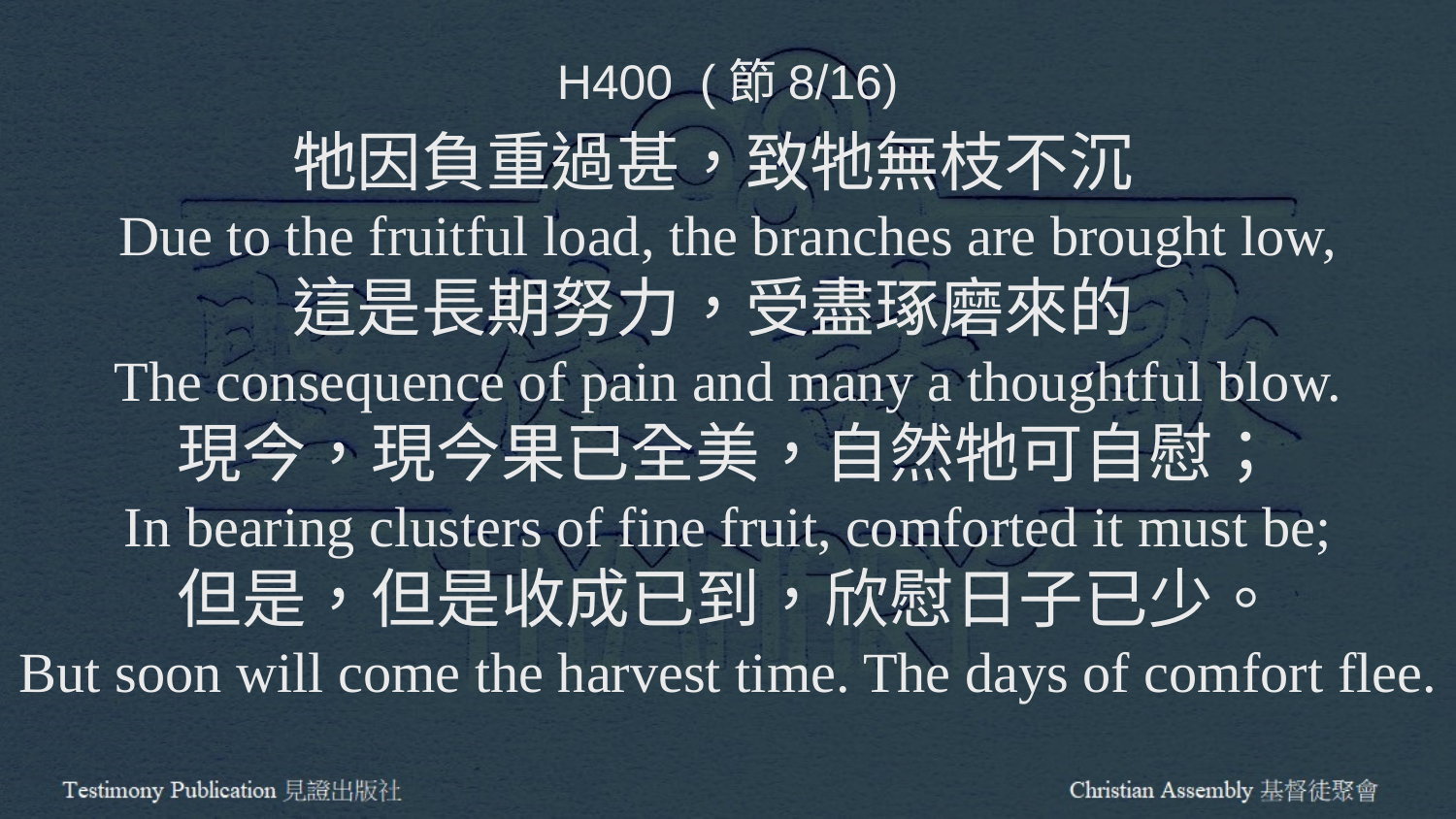

H400  (節8/16)
牠因負重過甚，致牠無枝不沉
Due to the fruitful load, the branches are brought low,
這是長期努力，受盡琢磨來的
The consequence of pain and many a thoughtful blow.
現今，現今果已全美，自然牠可自慰；
In bearing clusters of fine fruit, comforted it must be;
但是，但是收成已到，欣慰日子已少。
But soon will come the harvest time. The days of comfort flee.